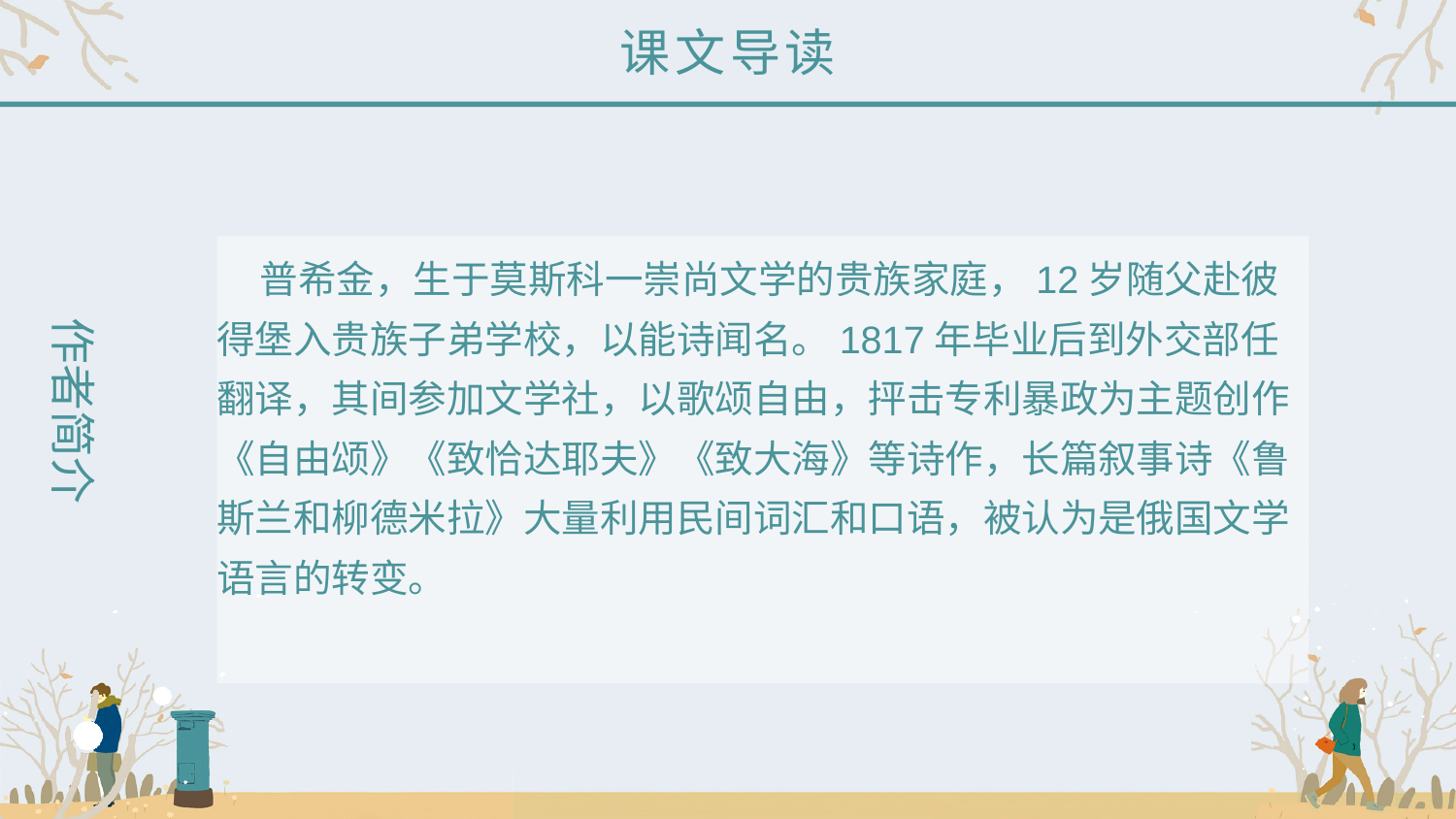

课文导读

    普希金，生于莫斯科一崇尚文学的贵族家庭，12岁随父赴彼得堡入贵族子弟学校，以能诗闻名。1817年毕业后到外交部任翻译，其间参加文学社，以歌颂自由，抨击专利暴政为主题创作《自由颂》《致恰达耶夫》《致大海》等诗作，长篇叙事诗《鲁斯兰和柳德米拉》大量利用民间词汇和口语，被认为是俄国文学语言的转变。
作者简介